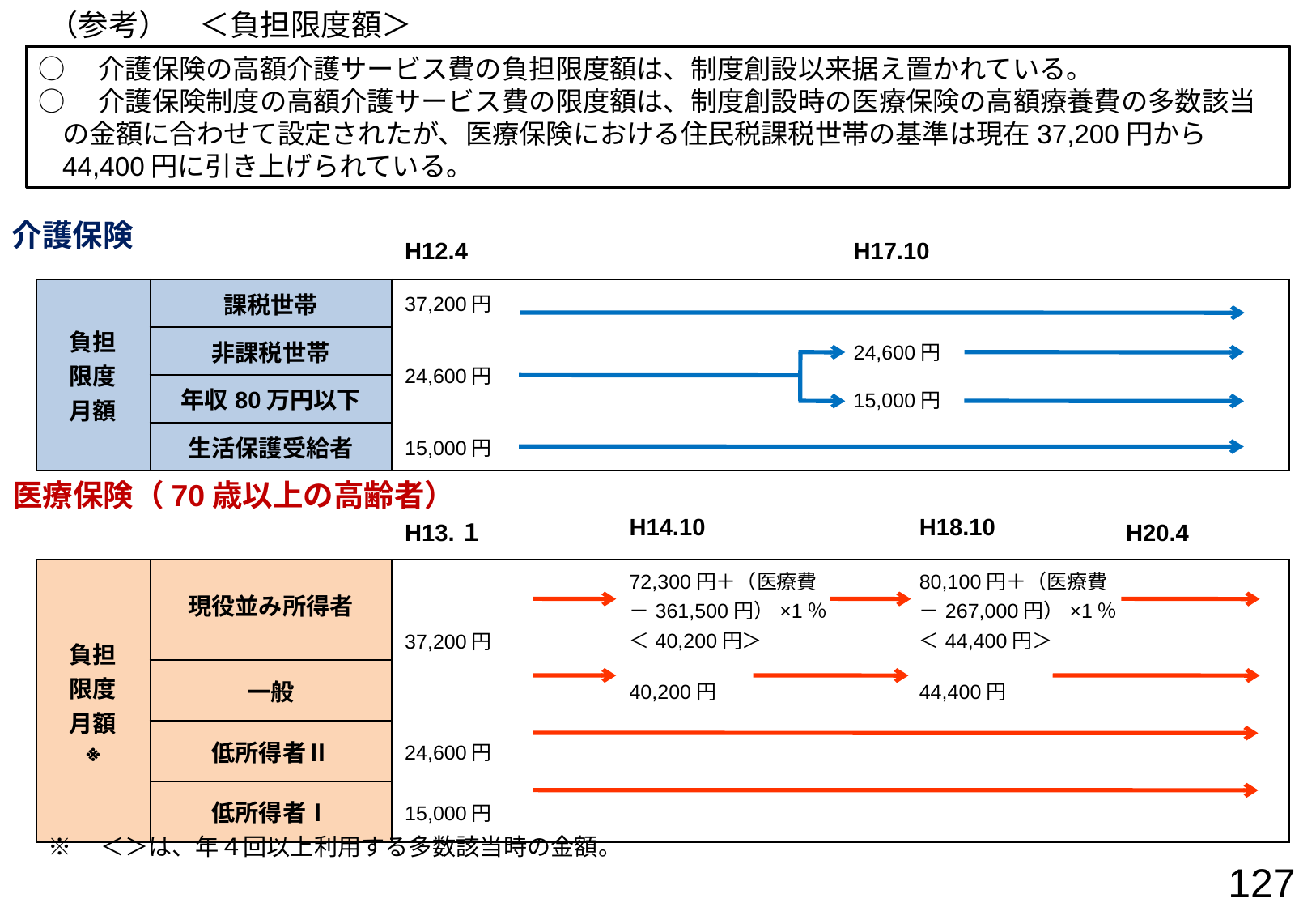

（参考）　＜負担限度額＞
○　介護保険の高額介護サービス費の負担限度額は、制度創設以来据え置かれている。
○　介護保険制度の高額介護サービス費の限度額は、制度創設時の医療保険の高額療養費の多数該当の金額に合わせて設定されたが、医療保険における住民税課税世帯の基準は現在37,200円から44,400円に引き上げられている。
介護保険
|  |  | H12.4 | H17.10 |
| --- | --- | --- | --- |
| 負担 限度 月額 | 課税世帯 | 37,200円 |  |
|  | 非課税世帯 | 24,600円 | 24,600円 |
|  | 年収80万円以下 |  | 15,000円 |
|  | 生活保護受給者 | 15,000円 |  |
医療保険（70歳以上の高齢者）
|  |  | H13.１ | H14.10 | H18.10 | H20.4 |
| --- | --- | --- | --- | --- | --- |
| 負担 限度 月額 ※ | 現役並み所得者 | 37,200円 | 72,300円＋（医療費 －361,500円）×1％ ＜40,200円＞ | 80,100円＋（医療費 －267,000円）×1％ ＜44,400円＞ |  |
|  | 一般 |  | 40,200円 | 44,400円 |  |
|  | 低所得者Ⅱ | 24,600円 |  |  |  |
|  | 低所得者Ⅰ | 15,000円 |  |  |  |
※　＜＞は、年４回以上利用する多数該当時の金額。
127